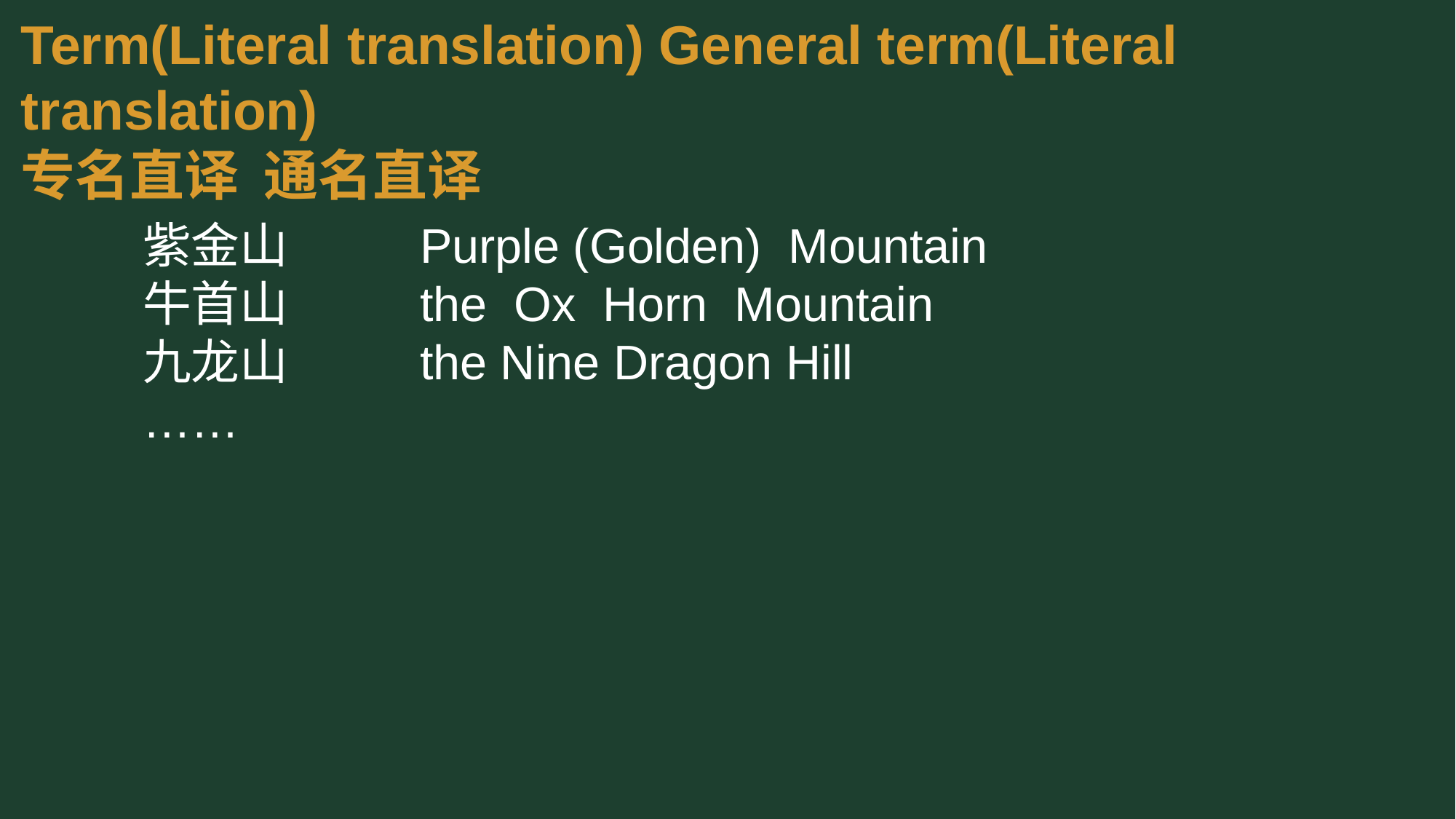

Term(Literal translation) General term(Literal translation)
专名直译  通名直译
紫金山           Purple (Golden)  Mountain
牛首山           the  Ox  Horn  Mountain
九龙山           the Nine Dragon Hill
……